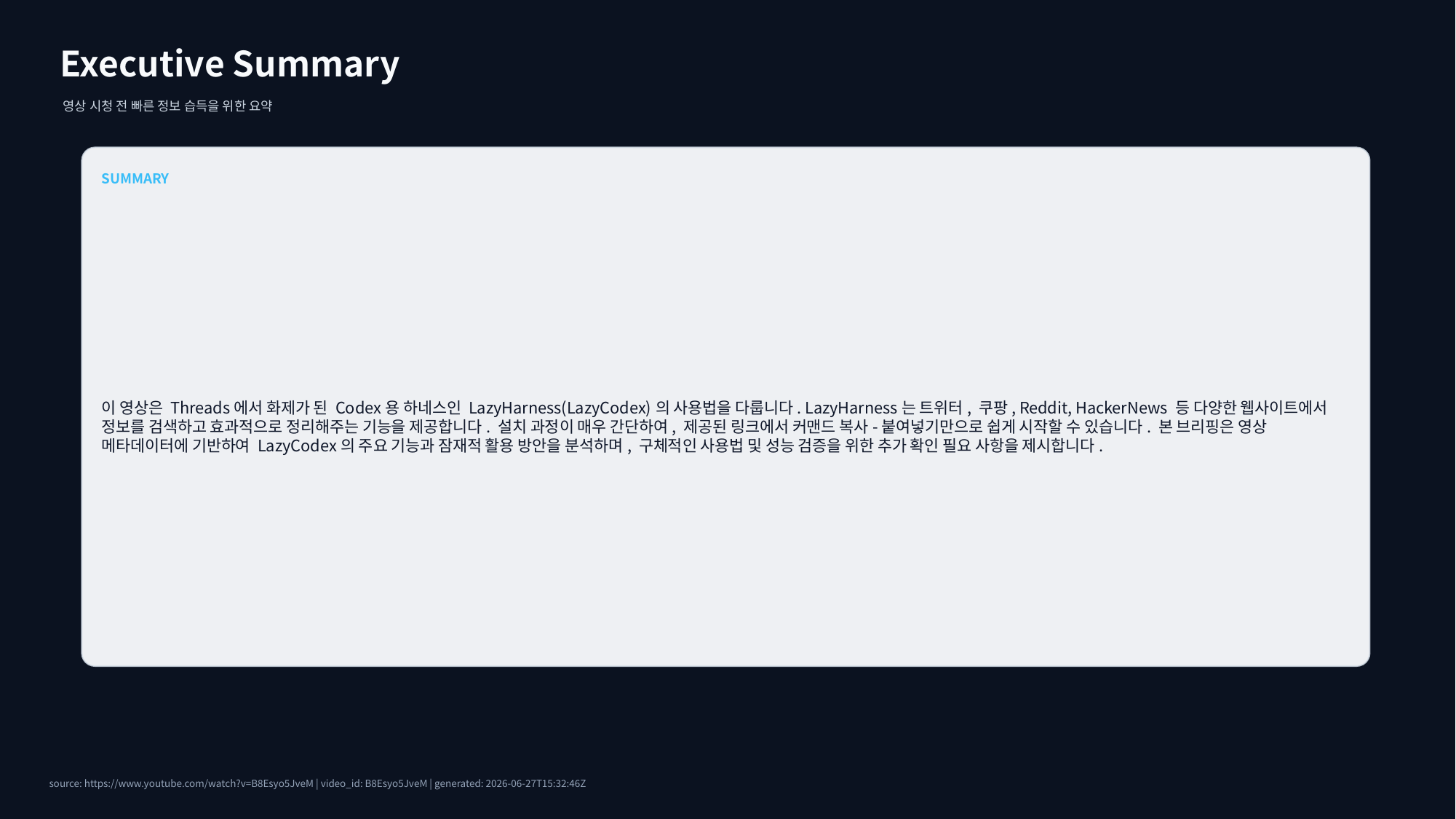

Executive Summary
영상 시청 전 빠른 정보 습득을 위한 요약

SUMMARY
이 영상은 Threads에서 화제가 된 Codex용 하네스인 LazyHarness(LazyCodex)의 사용법을 다룹니다. LazyHarness는 트위터, 쿠팡, Reddit, HackerNews 등 다양한 웹사이트에서 정보를 검색하고 효과적으로 정리해주는 기능을 제공합니다. 설치 과정이 매우 간단하여, 제공된 링크에서 커맨드 복사-붙여넣기만으로 쉽게 시작할 수 있습니다. 본 브리핑은 영상 메타데이터에 기반하여 LazyCodex의 주요 기능과 잠재적 활용 방안을 분석하며, 구체적인 사용법 및 성능 검증을 위한 추가 확인 필요 사항을 제시합니다.
source: https://www.youtube.com/watch?v=B8Esyo5JveM | video_id: B8Esyo5JveM | generated: 2026-06-27T15:32:46Z